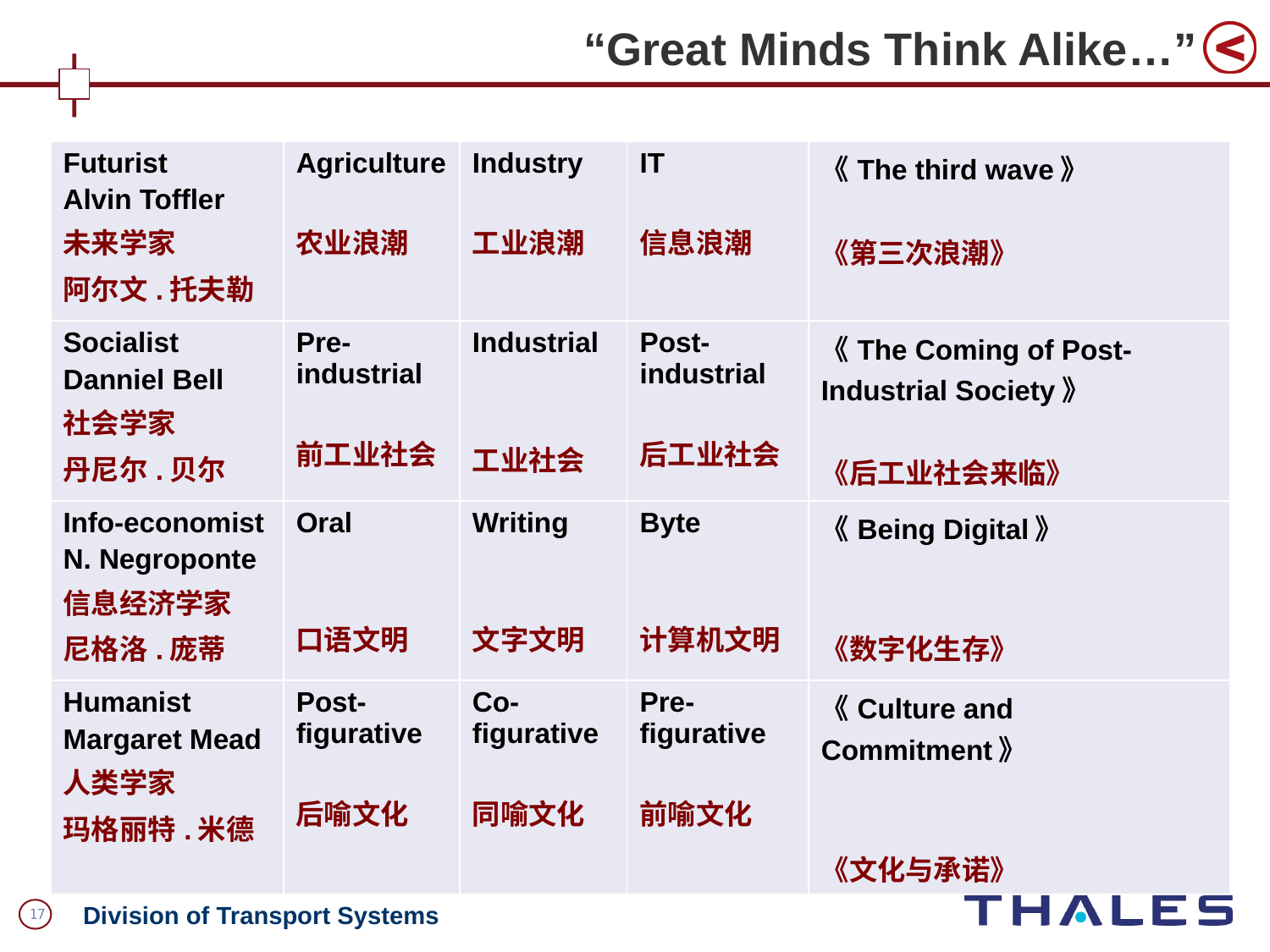

“Great Minds Think Alike…”
| Futurist Alvin Toffler 未来学家 阿尔文.托夫勒 | Agriculture 农业浪潮 | Industry 工业浪潮 | IT 信息浪潮 | 《The third wave》 《第三次浪潮》 |
| --- | --- | --- | --- | --- |
| Socialist Danniel Bell 社会学家 丹尼尔.贝尔 | Pre-industrial 前工业社会 | Industrial 工业社会 | Post-industrial 后工业社会 | 《The Coming of Post-Industrial Society》 《后工业社会来临》 |
| Info-economist N. Negroponte 信息经济学家 尼格洛.庞蒂 | Oral 口语文明 | Writing 文字文明 | Byte 计算机文明 | 《Being Digital》 《数字化生存》 |
| Humanist Margaret Mead 人类学家 玛格丽特.米德 | Post-figurative 后喻文化 | Co-figurative 同喻文化 | Pre-figurative 前喻文化 | 《Culture and Commitment》 《文化与承诺》 |